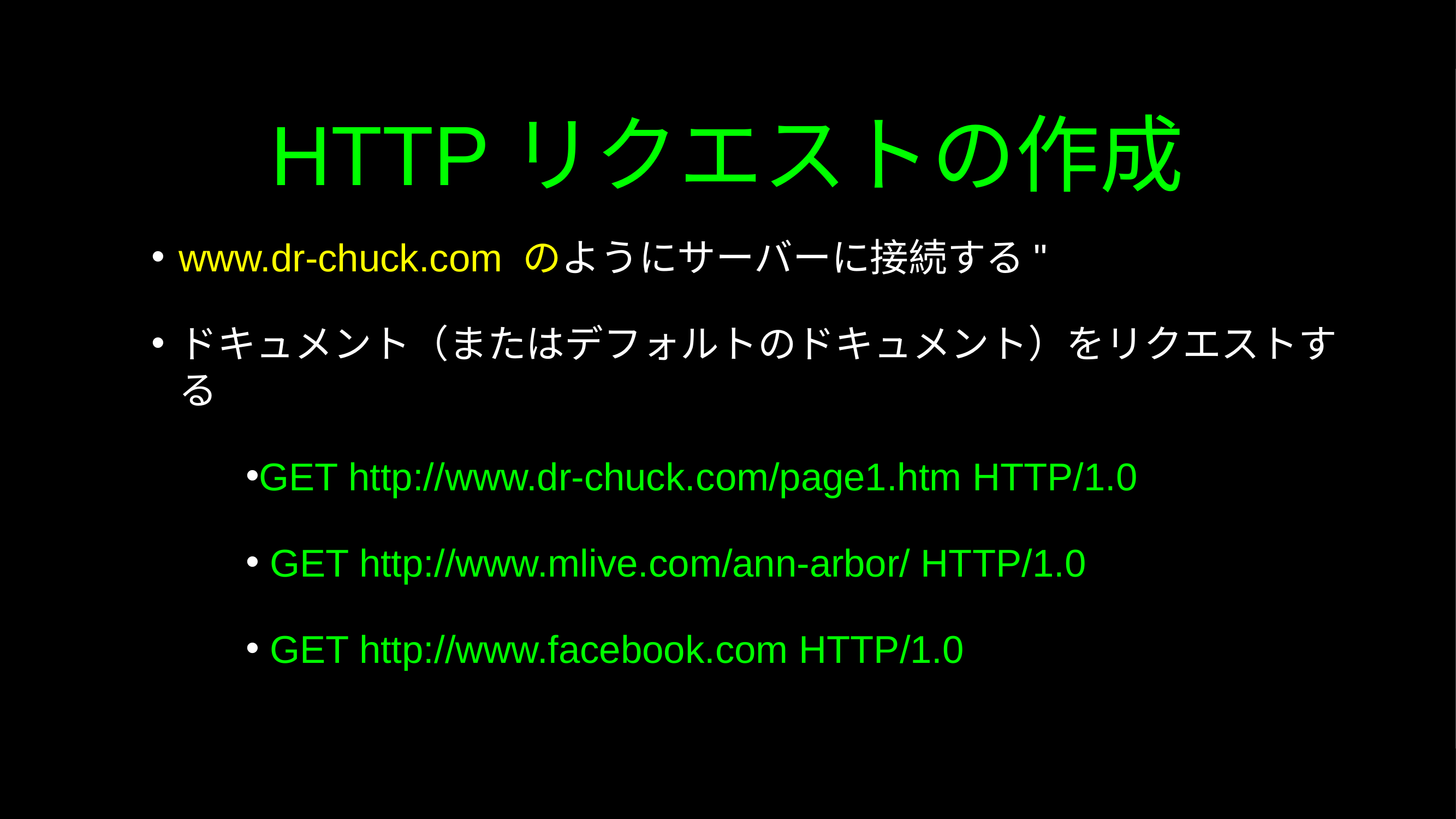

# HTTPリクエストの作成
www.dr-chuck.com のようにサーバーに接続する"
ドキュメント（またはデフォルトのドキュメント）をリクエストする
GET http://www.dr-chuck.com/page1.htm HTTP/1.0
 GET http://www.mlive.com/ann-arbor/ HTTP/1.0
 GET http://www.facebook.com HTTP/1.0